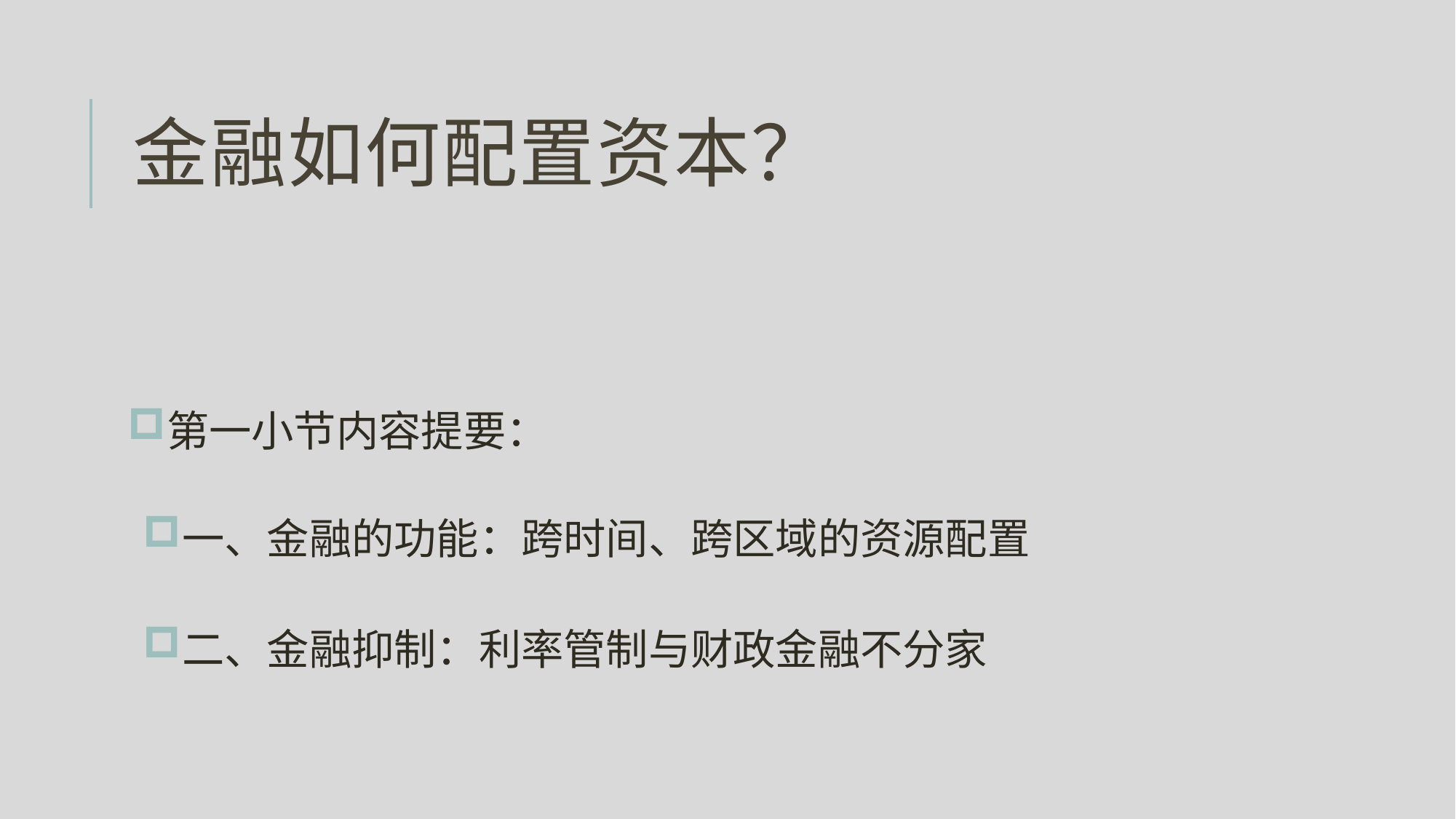

# 金融如何配置资本？
第一小节内容提要：
一、金融的功能：跨时间、跨区域的资源配置
二、金融抑制：利率管制与财政金融不分家